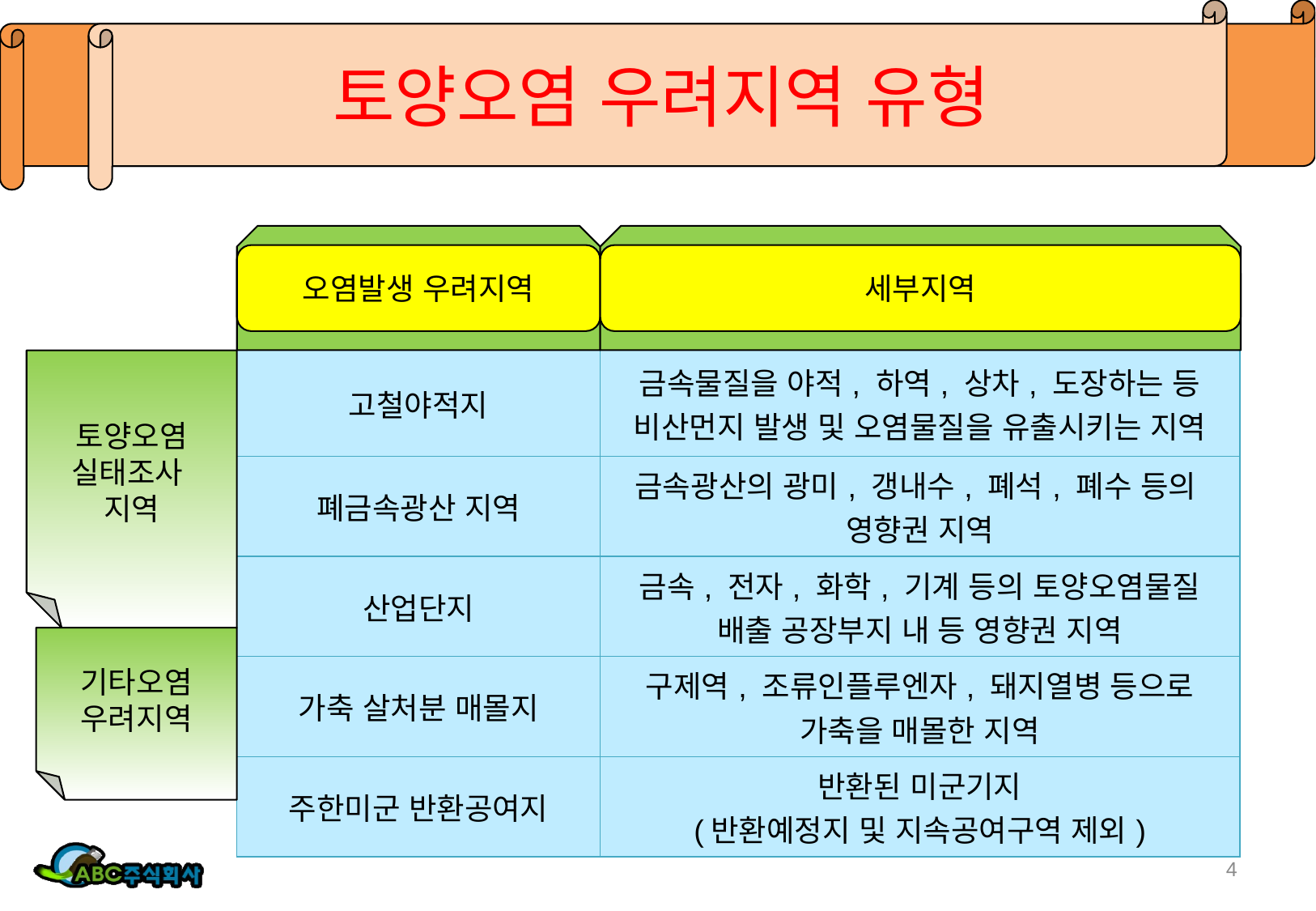

# 토양오염 우려지역 유형

오염발생 우려지역
세부지역
토양오염
실태조사
지역
| 고철야적지 | 금속물질을 야적, 하역, 상차, 도장하는 등 비산먼지 발생 및 오염물질을 유출시키는 지역 |
| --- | --- |
| 폐금속광산 지역 | 금속광산의 광미, 갱내수, 폐석, 폐수 등의 영향권 지역 |
| 산업단지 | 금속, 전자, 화학, 기계 등의 토양오염물질 배출 공장부지 내 등 영향권 지역 |
| 가축 살처분 매몰지 | 구제역, 조류인플루엔자, 돼지열병 등으로 가축을 매몰한 지역 |
| 주한미군 반환공여지 | 반환된 미군기지 (반환예정지 및 지속공여구역 제외) |
기타오염
우려지역
4